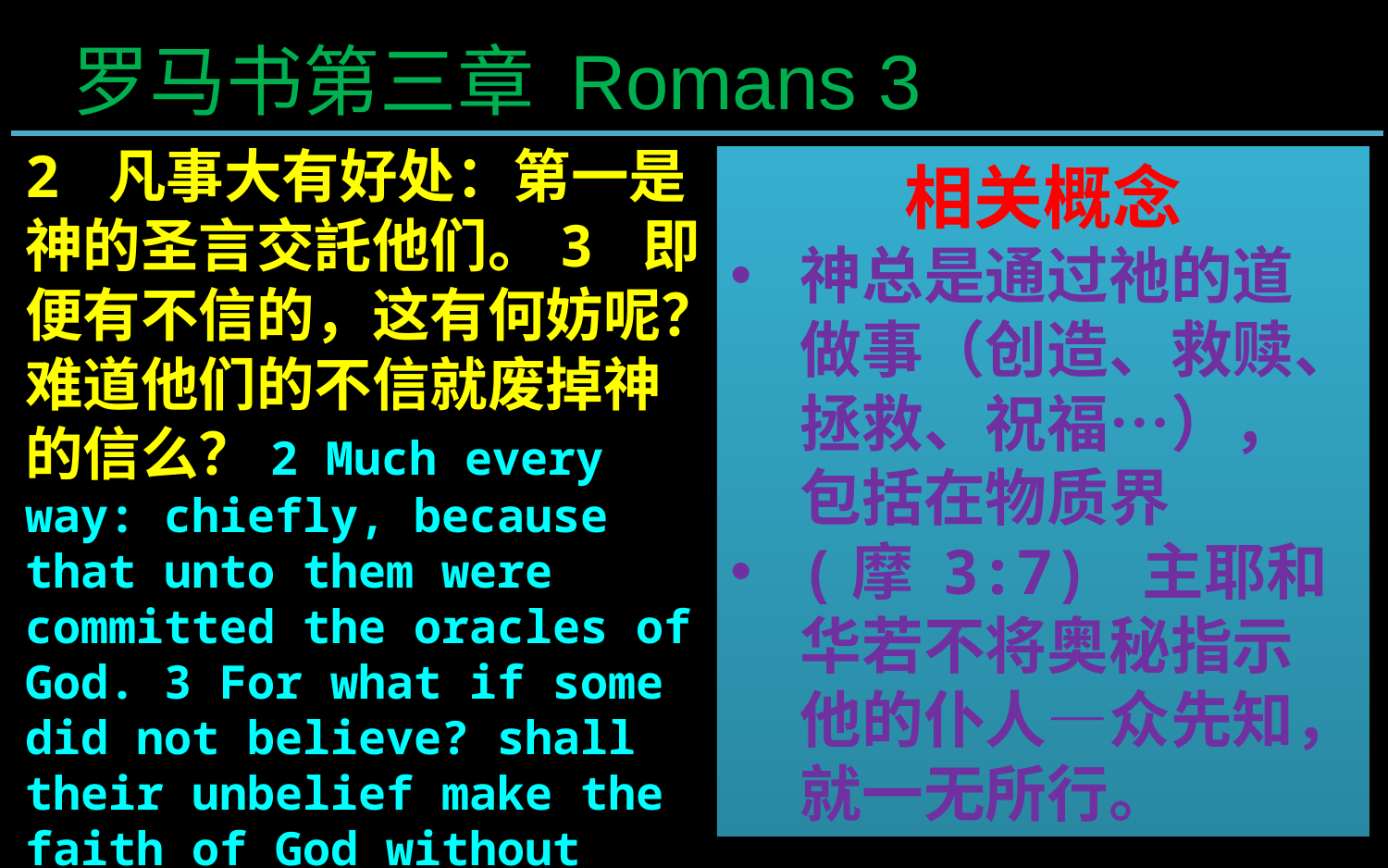

罗马书第三章 Romans 3
2 凡事大有好处：第一是神的圣言交託他们。3 即便有不信的，这有何妨呢？难道他们的不信就废掉神的信么？2 Much every way: chiefly, because that unto them were committed the oracles of God. 3 For what if some did not believe? shall their unbelief make the faith of God without effect?
相关概念
神总是通过祂的道做事（创造、救赎、拯救、祝福…），包括在物质界
(摩 3:7) 主耶和华若不将奥秘指示他的仆人―众先知，就一无所行。